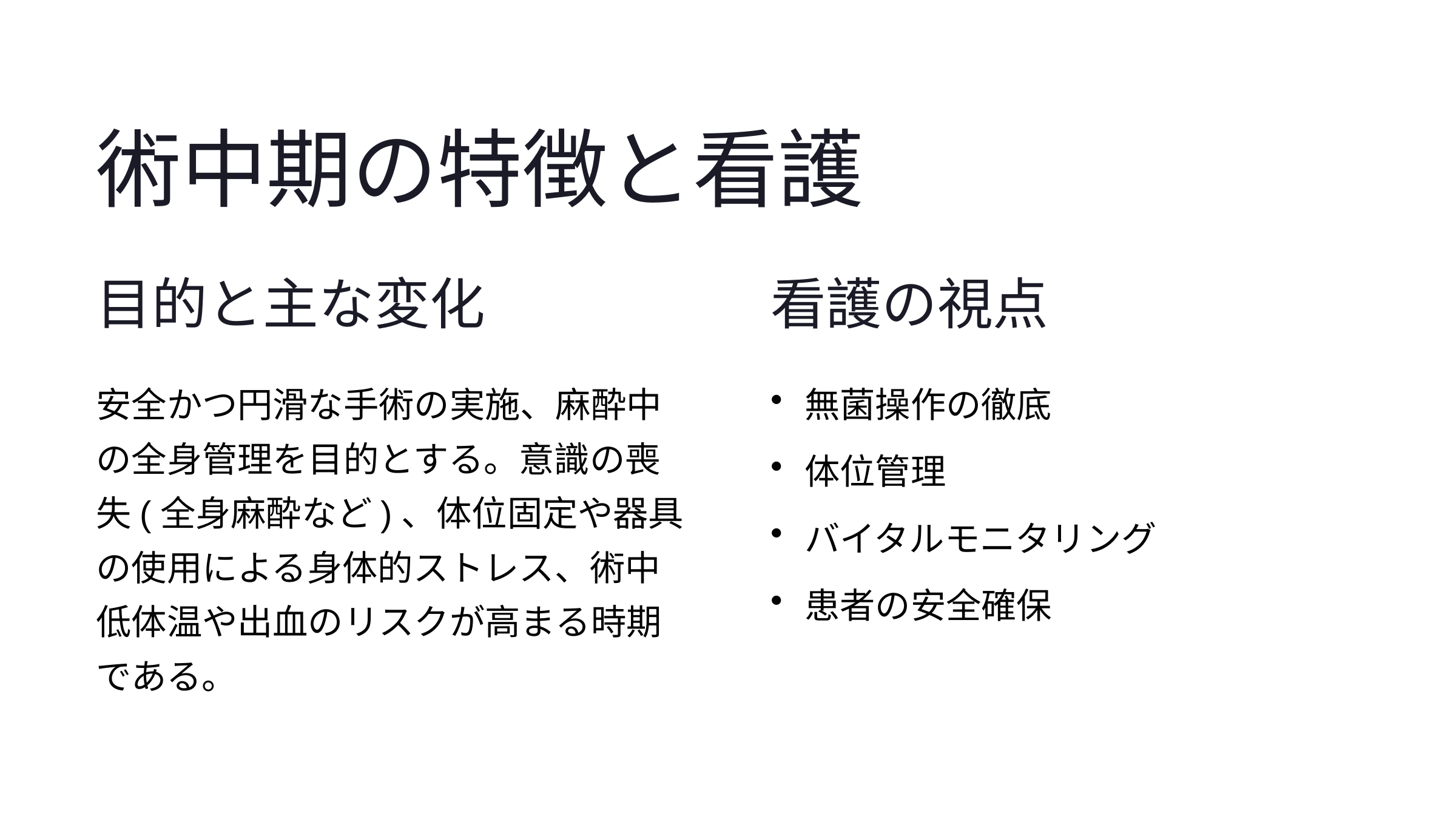

術中期の特徴と看護
目的と主な変化
看護の視点
安全かつ円滑な手術の実施、麻酔中の全身管理を目的とする。意識の喪失(全身麻酔など)、体位固定や器具の使用による身体的ストレス、術中低体温や出血のリスクが高まる時期である。
無菌操作の徹底
体位管理
バイタルモニタリング
患者の安全確保